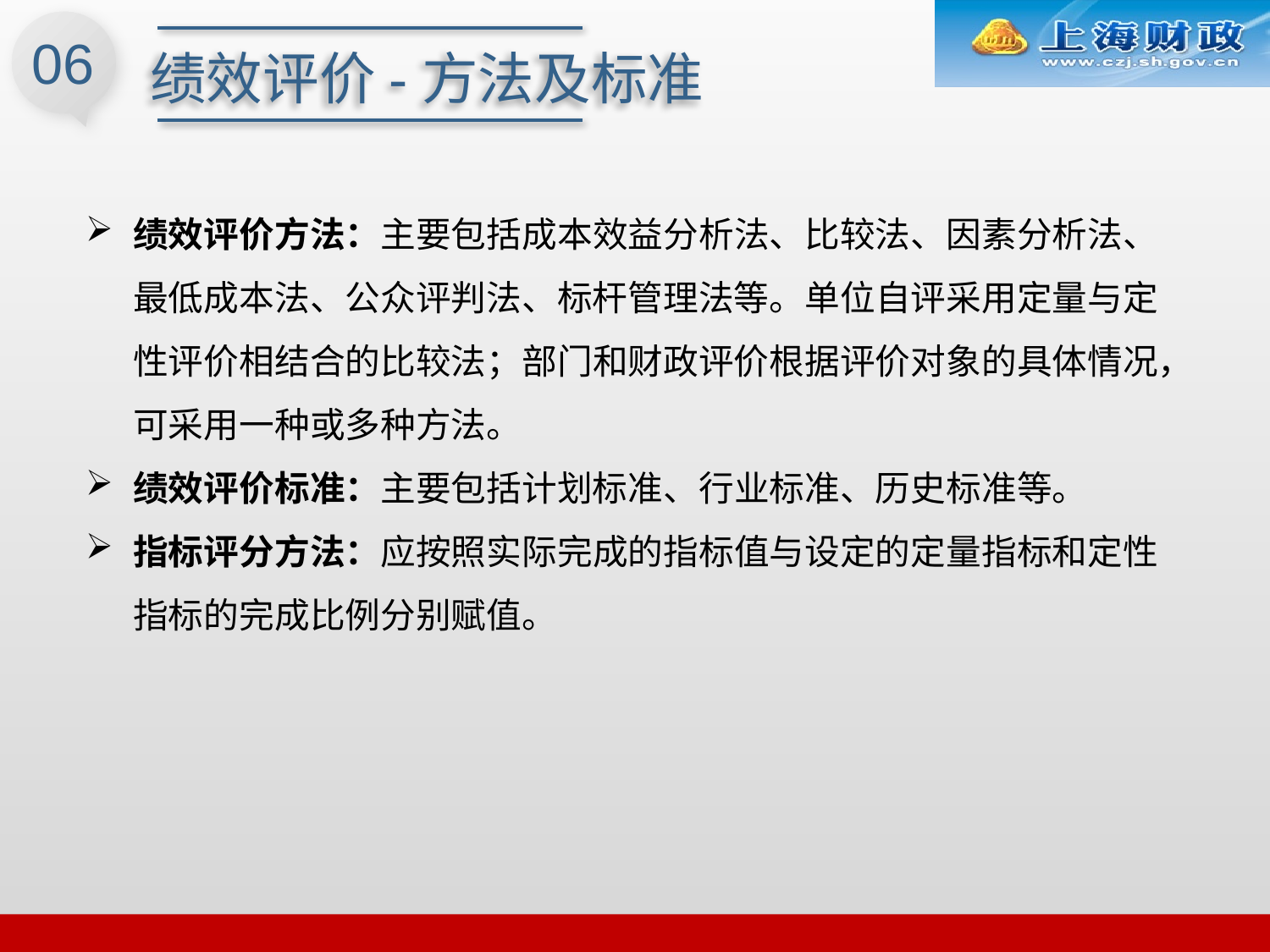

06
绩效评价-方法及标准
绩效评价方法：主要包括成本效益分析法、比较法、因素分析法、最低成本法、公众评判法、标杆管理法等。单位自评采用定量与定性评价相结合的比较法；部门和财政评价根据评价对象的具体情况，可采用一种或多种方法。
绩效评价标准：主要包括计划标准、行业标准、历史标准等。
指标评分方法：应按照实际完成的指标值与设定的定量指标和定性指标的完成比例分别赋值。